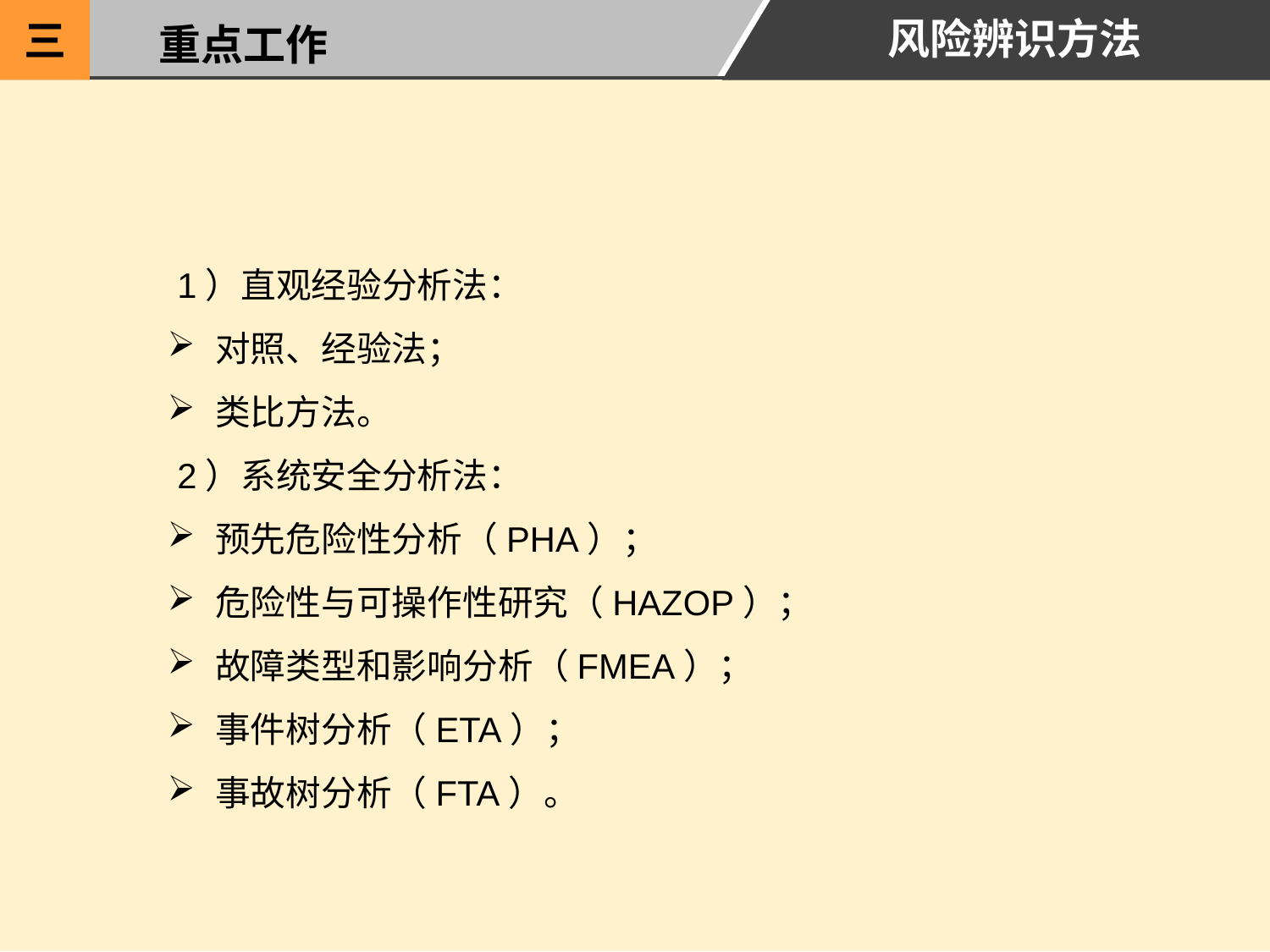

风险辨识方法
三
重点工作
 1）直观经验分析法：
对照、经验法；
类比方法。
 2）系统安全分析法：
预先危险性分析（PHA）；
危险性与可操作性研究（HAZOP）；
故障类型和影响分析（FMEA）；
事件树分析（ETA）；
事故树分析（FTA）。